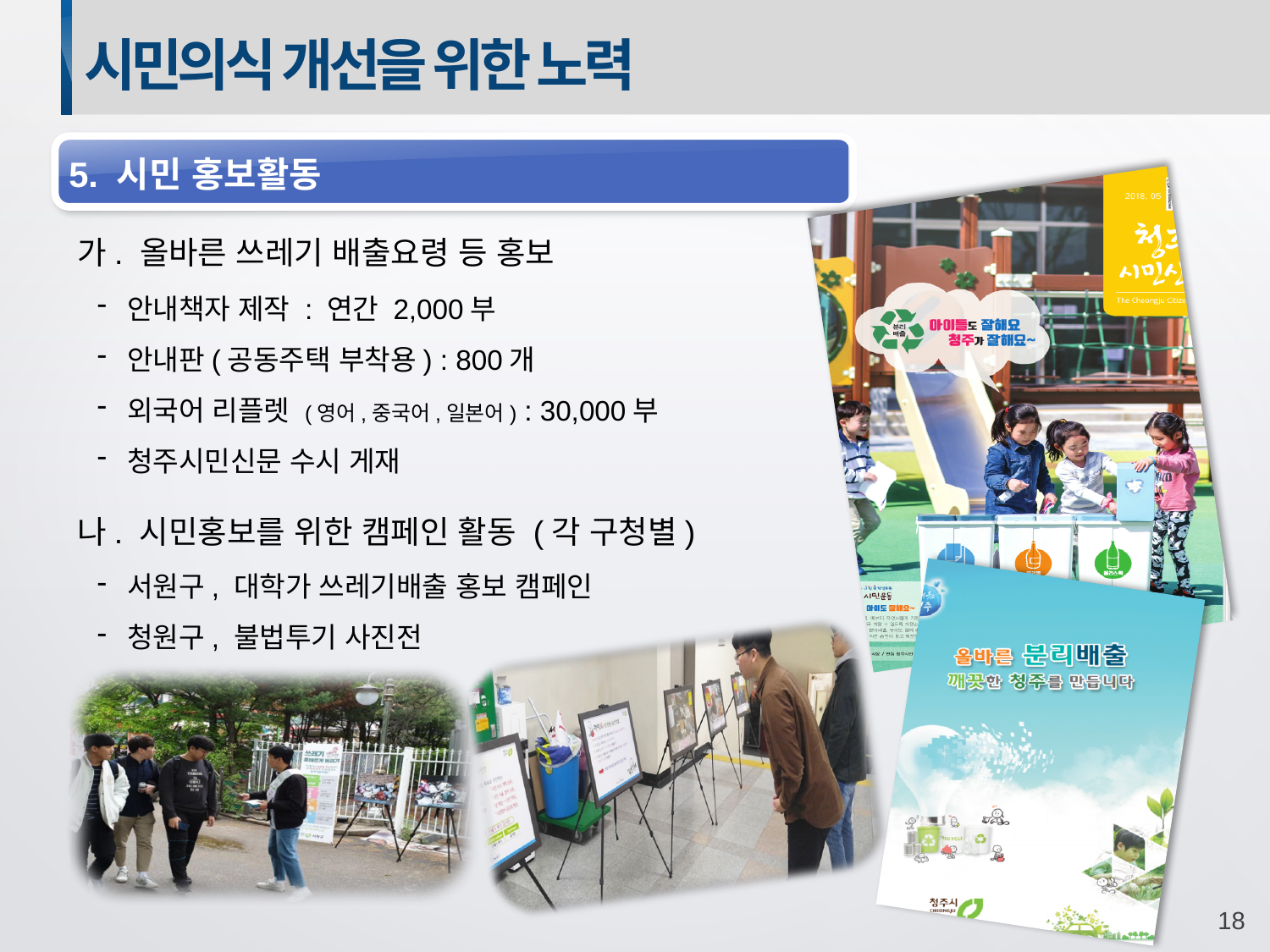

시민의식 개선을 위한 노력
 5. 시민 홍보활동

가. 올바른 쓰레기 배출요령 등 홍보
안내책자 제작 : 연간 2,000부
안내판(공동주택 부착용) : 800개
외국어 리플렛 (영어,중국어,일본어) : 30,000부
청주시민신문 수시 게재
나. 시민홍보를 위한 캠페인 활동 (각 구청별)
서원구, 대학가 쓰레기배출 홍보 캠페인
청원구, 불법투기 사진전